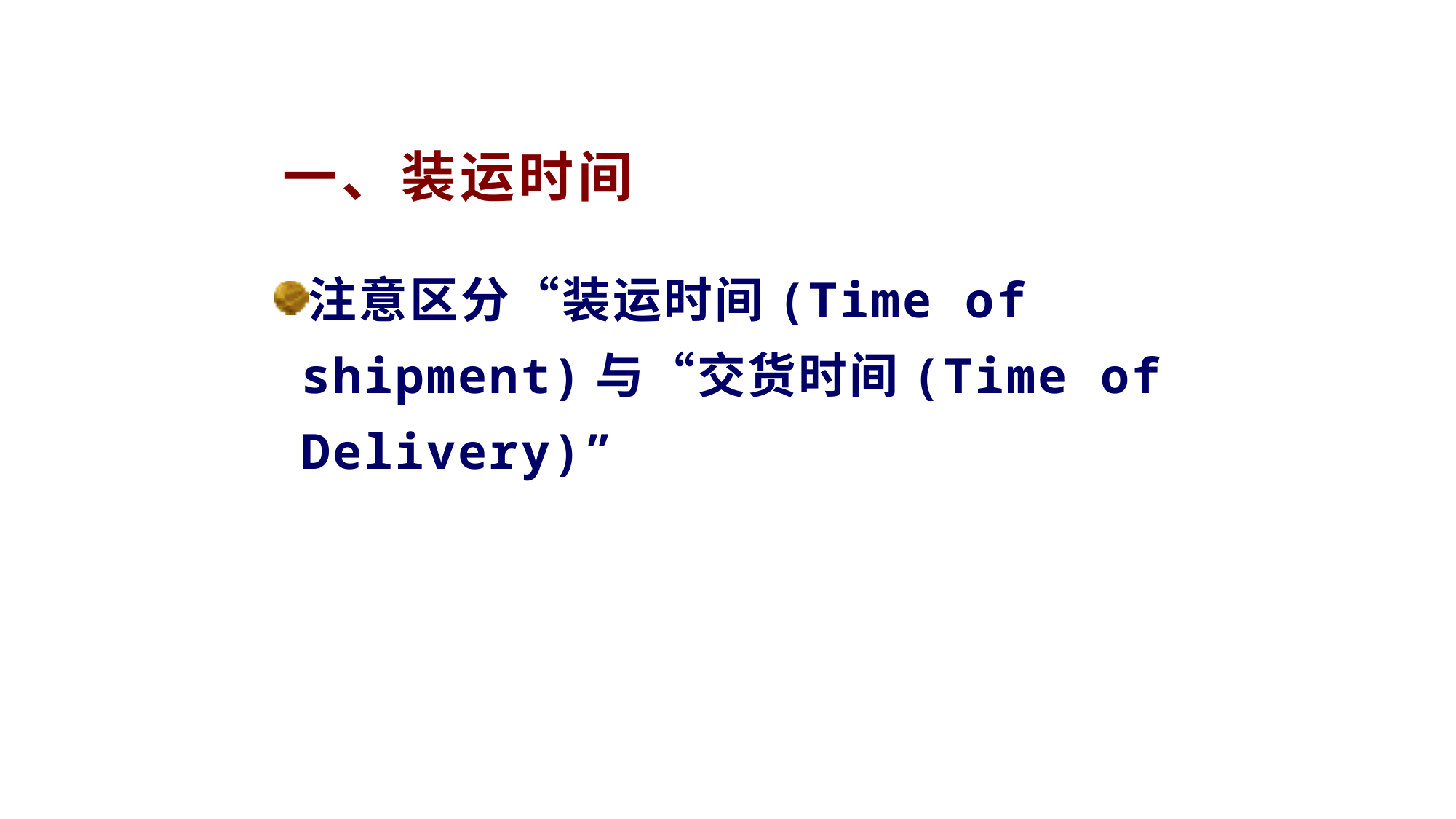

# 一、装运时间
注意区分“装运时间(Time of shipment)与“交货时间(Time of Delivery)”